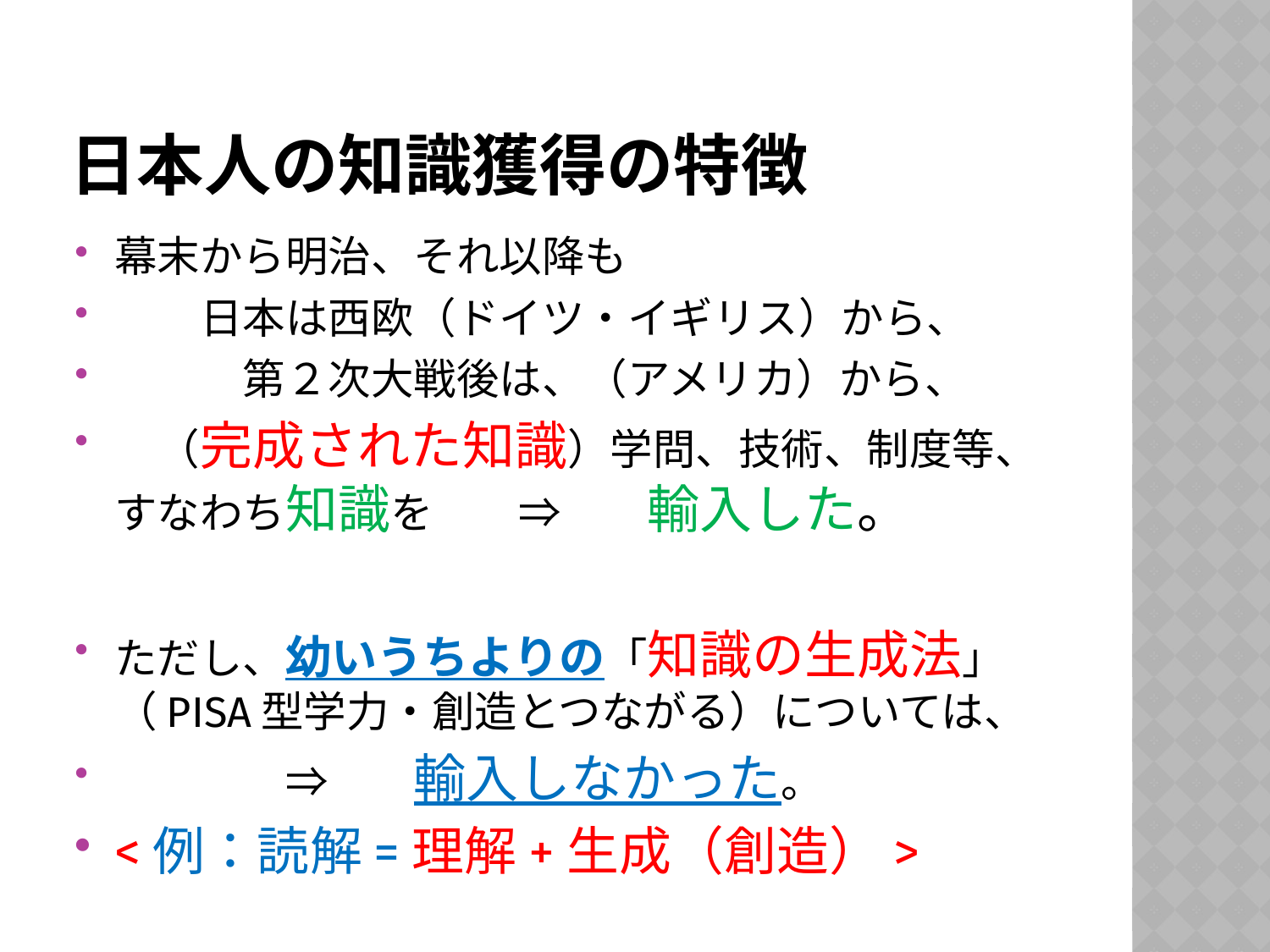

# 日本人の知識獲得の特徴
幕末から明治、それ以降も
　　日本は西欧（ドイツ・イギリス）から、
　　　第２次大戦後は、（アメリカ）から、
　（完成された知識）学問、技術、制度等、すなわち知識を　　⇒　　輸入した。

ただし、幼いうちよりの「知識の生成法」（PISA型学力・創造とつながる）については、
　　　　⇒　　輸入しなかった。
<例：読解=理解+生成（創造）>